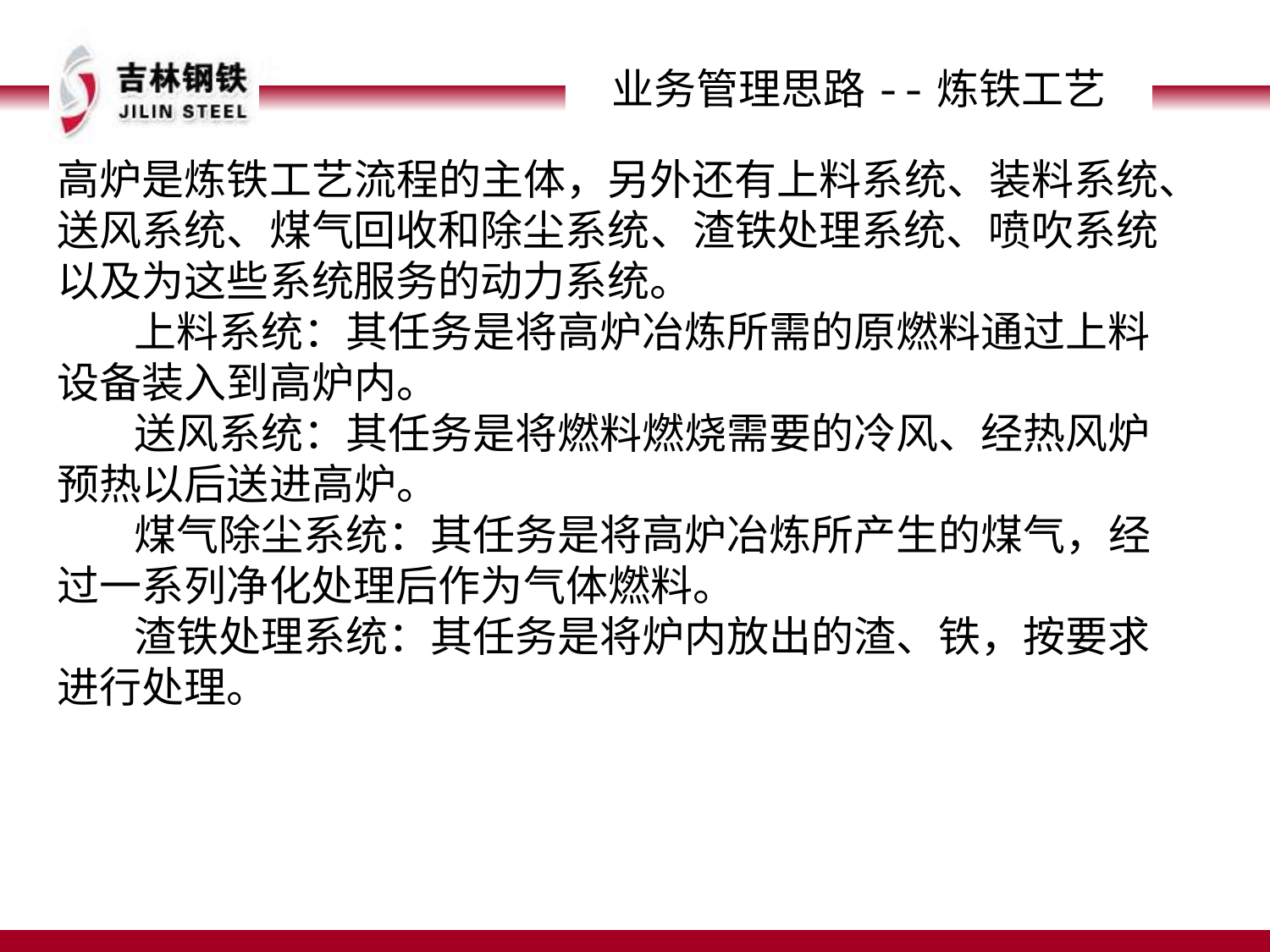

业务管理思路--炼铁工艺

高炉是炼铁工艺流程的主体，另外还有上料系统、装料系统、送风系统、煤气回收和除尘系统、渣铁处理系统、喷吹系统以及为这些系统服务的动力系统。
       上料系统：其任务是将高炉冶炼所需的原燃料通过上料设备装入到高炉内。
       送风系统：其任务是将燃料燃烧需要的冷风、经热风炉预热以后送进高炉。
       煤气除尘系统：其任务是将高炉冶炼所产生的煤气，经过一系列净化处理后作为气体燃料。
       渣铁处理系统：其任务是将炉内放出的渣、铁，按要求进行处理。